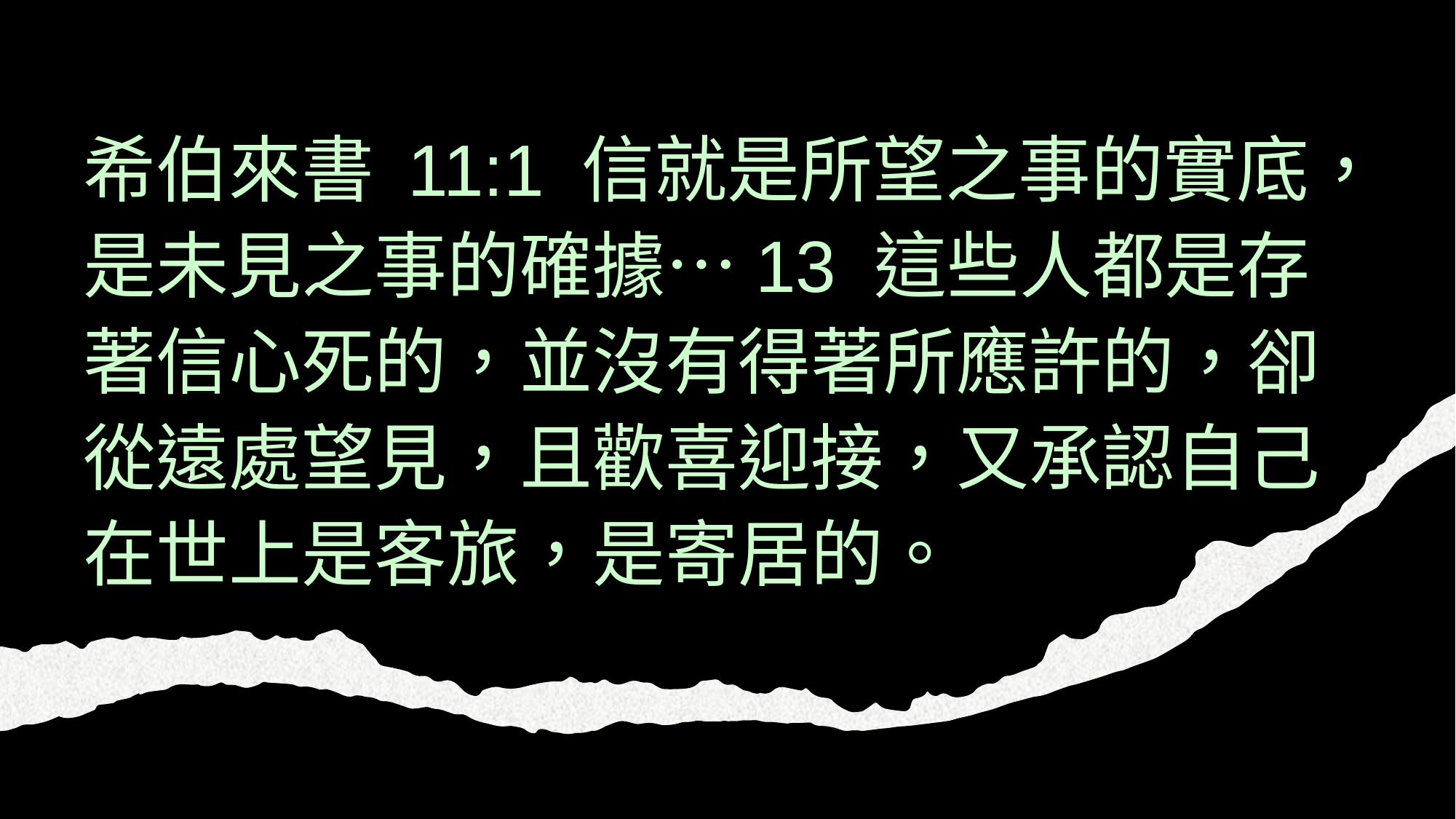

# 希伯來書 11:1 信就是所望之事的實底，是未見之事的確據…13 這些人都是存著信心死的，並沒有得著所應許的，卻從遠處望見，且歡喜迎接，又承認自己在世上是客旅，是寄居的。